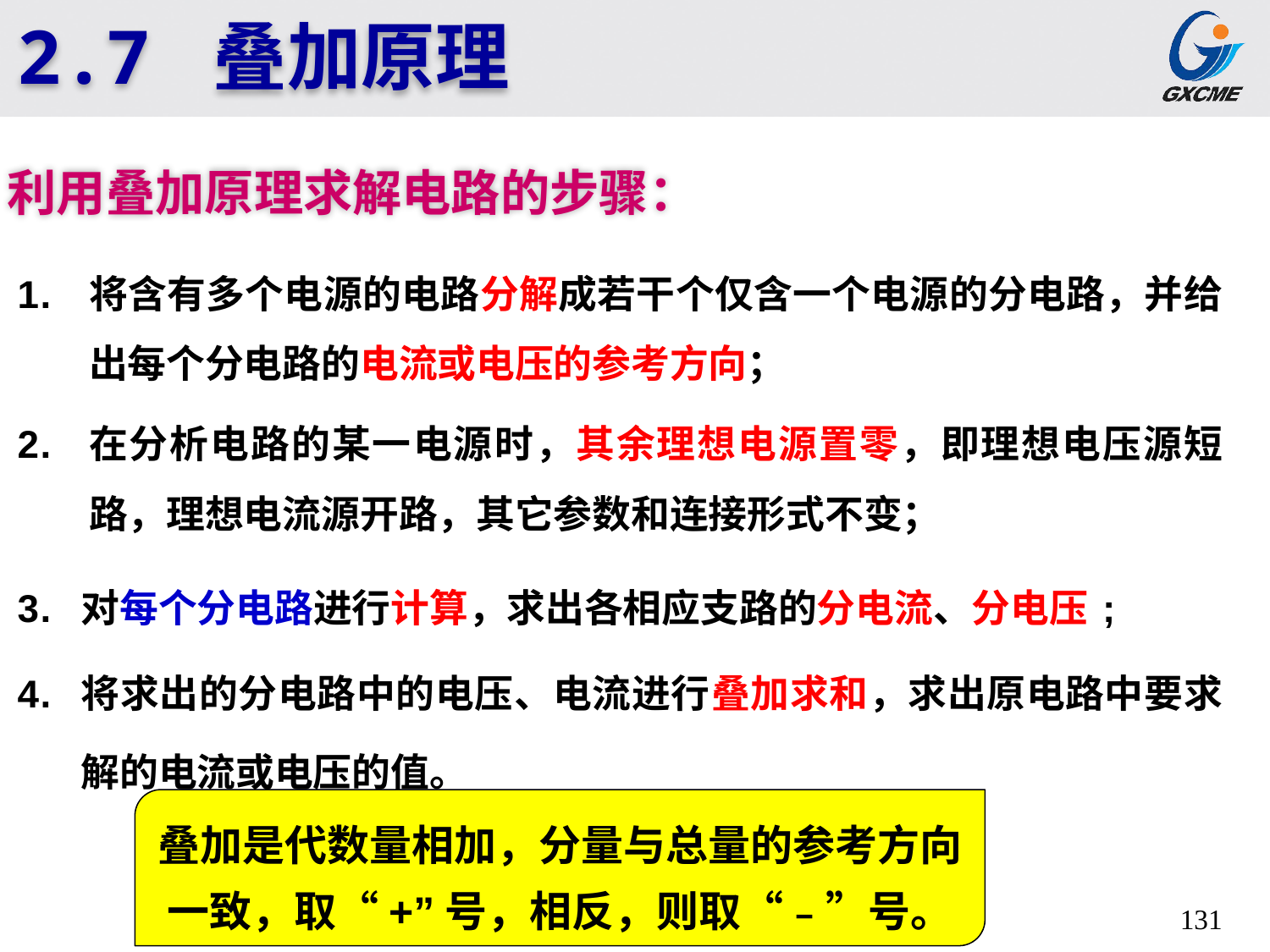

2.7 叠加原理
利用叠加原理求解电路的步骤：
将含有多个电源的电路分解成若干个仅含一个电源的分电路，并给出每个分电路的电流或电压的参考方向；
在分析电路的某一电源时，其余理想电源置零，即理想电压源短路，理想电流源开路，其它参数和连接形式不变；
对每个分电路进行计算，求出各相应支路的分电流、分电压 ;
将求出的分电路中的电压、电流进行叠加求和，求出原电路中要求解的电流或电压的值。
叠加是代数量相加，分量与总量的参考方向一致，取“+”号，相反，则取“﹣”号。
131